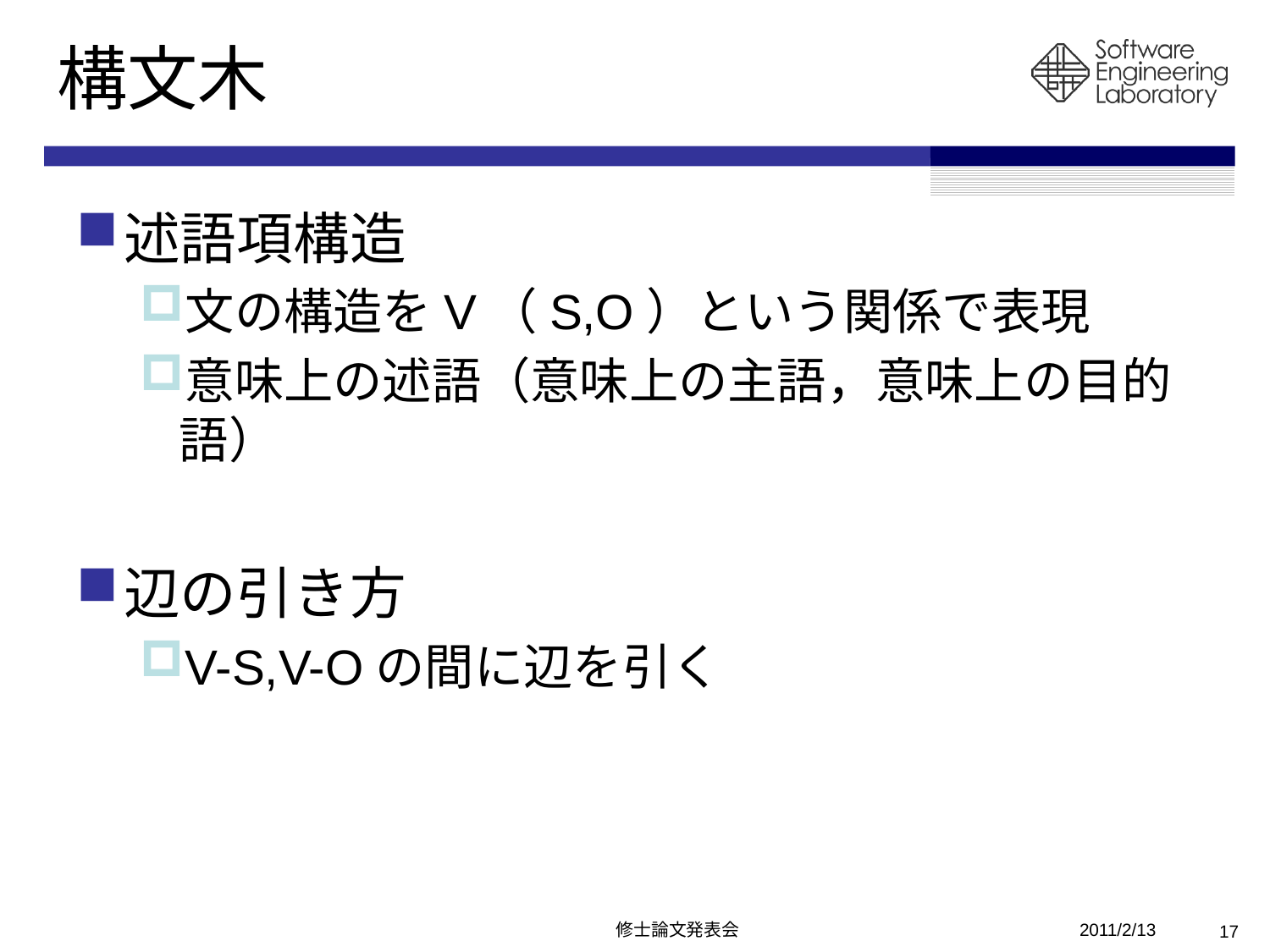

# 構文木
述語項構造
文の構造をV（S,O）という関係で表現
意味上の述語（意味上の主語，意味上の目的語）

辺の引き方
V-S,V-Oの間に辺を引く
修士論文発表会
2011/2/13
17